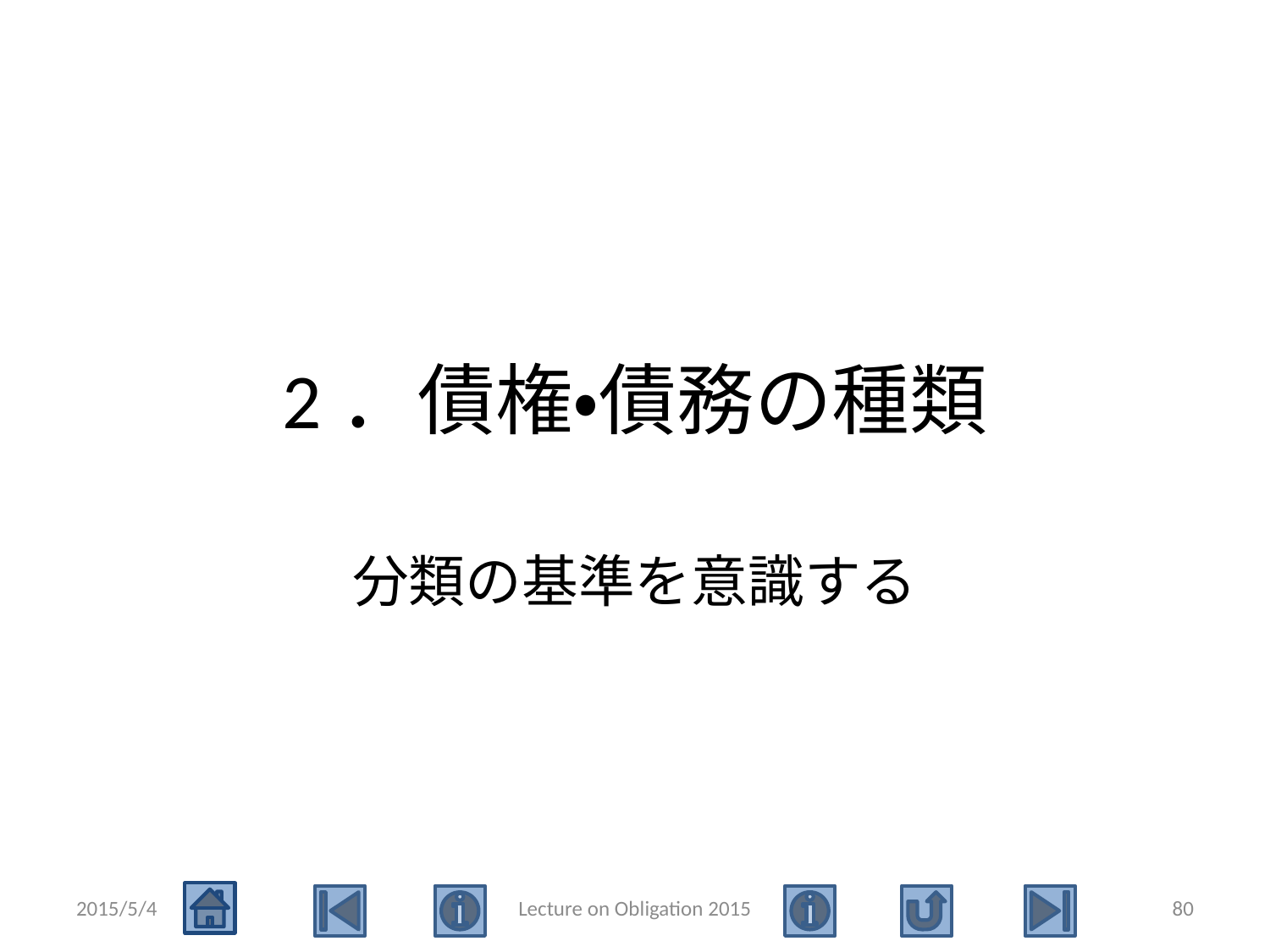

# 2．債権・債務の種類
分類の基準を意識する
2015/5/4
Lecture on Obligation 2015
80